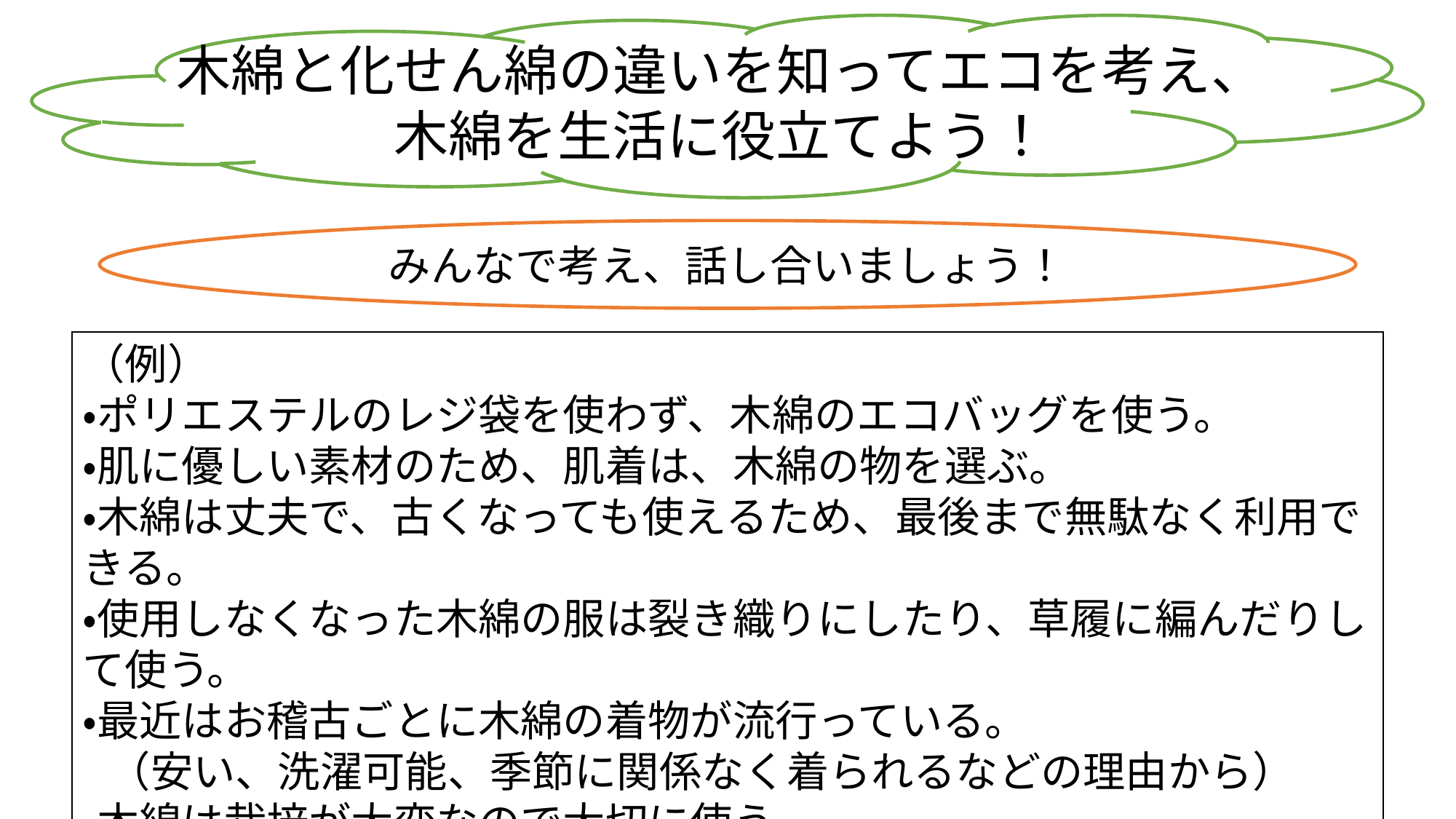

木綿と化せん綿の違いを知ってエコを考え、
木綿を生活に役立てよう！
みんなで考え、話し合いましょう！
（例）
・ポリエステルのレジ袋を使わず、木綿のエコバッグを使う。
・肌に優しい素材のため、肌着は、木綿の物を選ぶ。
・木綿は丈夫で、古くなっても使えるため、最後まで無駄なく利用できる。
・使用しなくなった木綿の服は裂き織りにしたり、草履に編んだりして使う。
・最近はお稽古ごとに木綿の着物が流行っている。
（安い、洗濯可能、季節に関係なく着られるなどの理由から）
・木綿は栽培が大変なので大切に使う